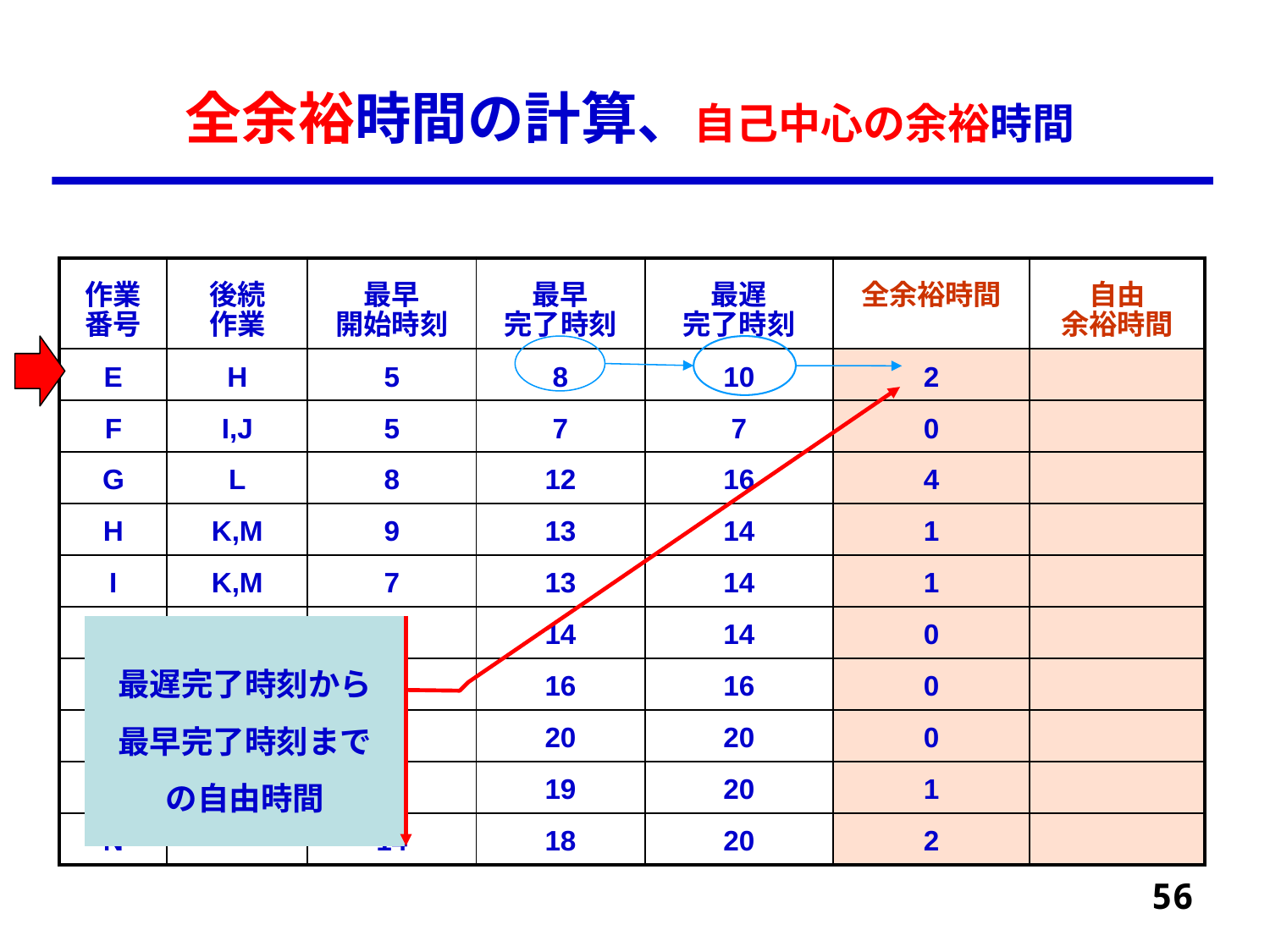

# 全余裕時間の計算、自己中心の余裕時間
| 作業 番号 | 後続 作業 | 最早 開始時刻 | 最早 完了時刻 | 最遅 完了時刻 | 全余裕時間 | 自由 余裕時間 |
| --- | --- | --- | --- | --- | --- | --- |
| E | H | 5 | 8 | 10 | 2 |  |
| F | I,J | 5 | 7 | 7 | 0 |  |
| G | L | 8 | 12 | 16 | 4 |  |
| H | K,M | 9 | 13 | 14 | 1 |  |
| I | K,M | 7 | 13 | 14 | 1 |  |
| J | K,M,N | 7 | 14 | 14 | 0 |  |
| K | L | 14 | 16 | 16 | 0 |  |
| L | - | 16 | 20 | 20 | 0 |  |
| M | - | 14 | 19 | 20 | 1 |  |
| N | - | 14 | 18 | 20 | 2 |  |

最遅完了時刻から
最早完了時刻まで
の自由時間
56